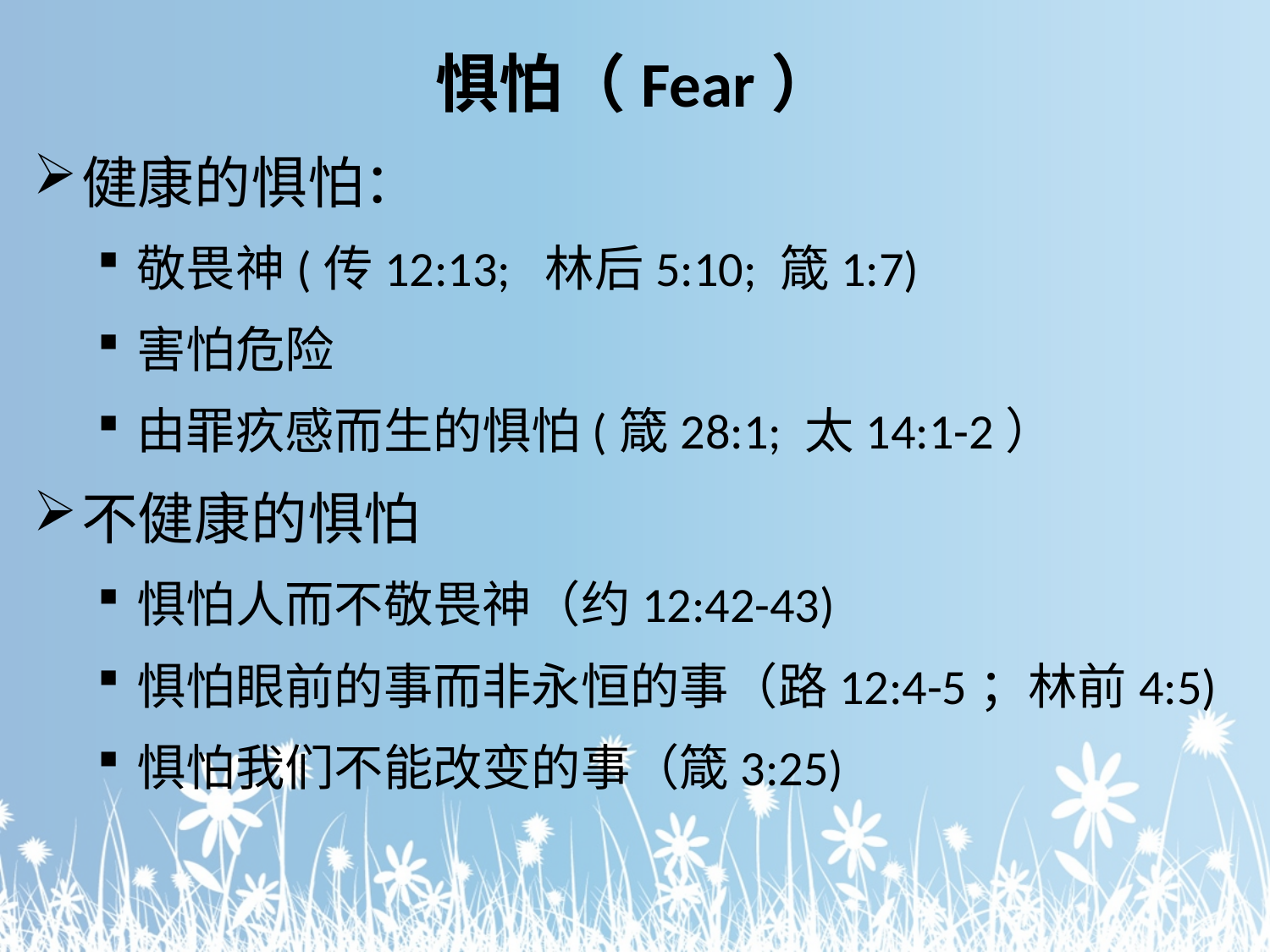

# 惧怕（Fear）
健康的惧怕：
敬畏神(传12:13;  林后5:10; 箴1:7)
害怕危险
由罪疚感而生的惧怕(箴28:1; 太14:1-2）
不健康的惧怕
惧怕人而不敬畏神（约12:42-43)
惧怕眼前的事而非永恒的事（路12:4-5；林前4:5)
惧怕我们不能改变的事（箴3:25)